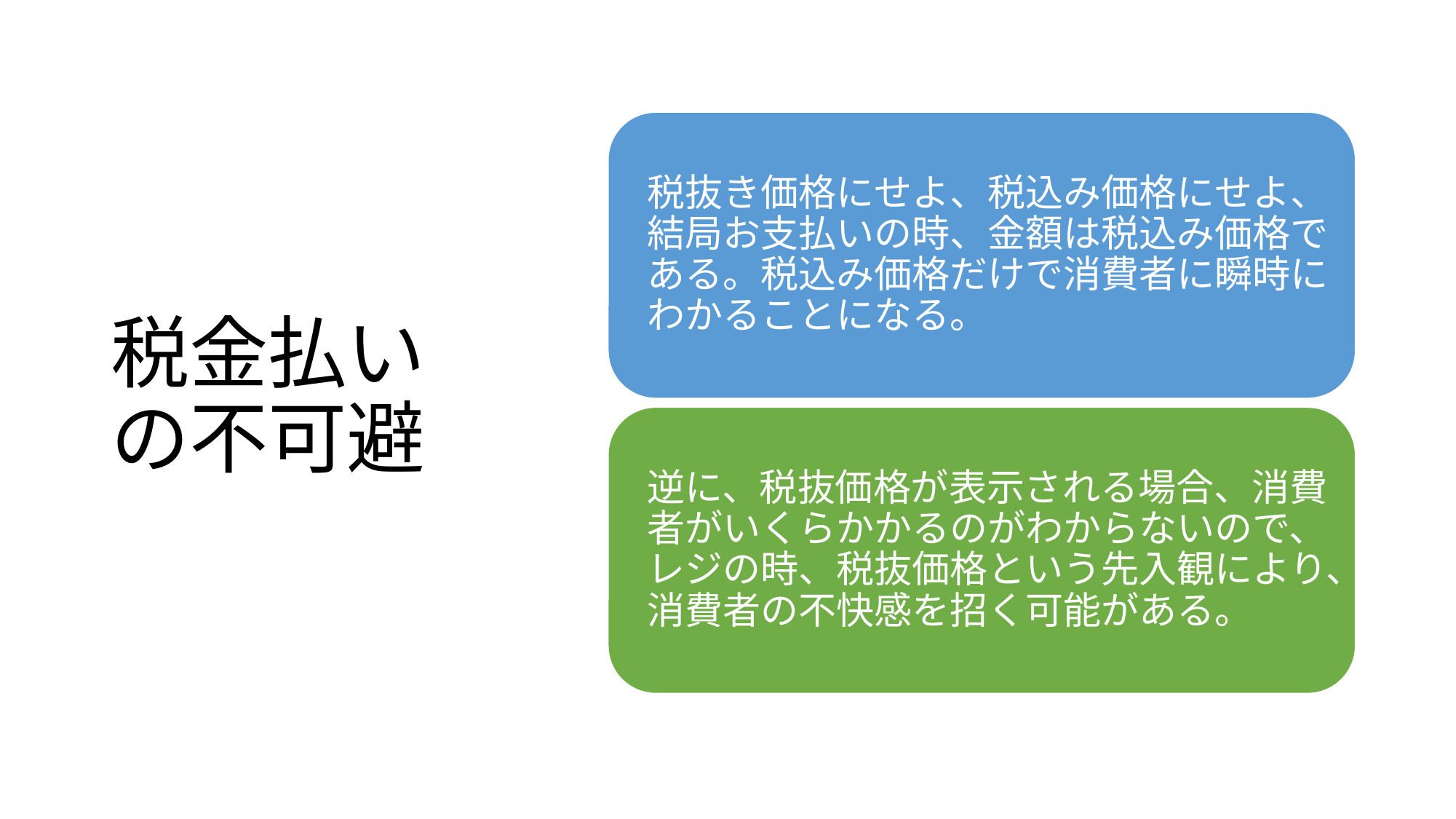

# 税金払いの不可避
税抜き価格にせよ、税込み価格にせよ、結局お支払いの時、金額は税込み価格である。税込み価格だけで消費者に瞬時にわかることになる。
逆に、税抜価格が表示される場合、消費者がいくらかかるのがわからないので、レジの時、税抜価格という先入観により、消費者の不快感を招く可能がある。